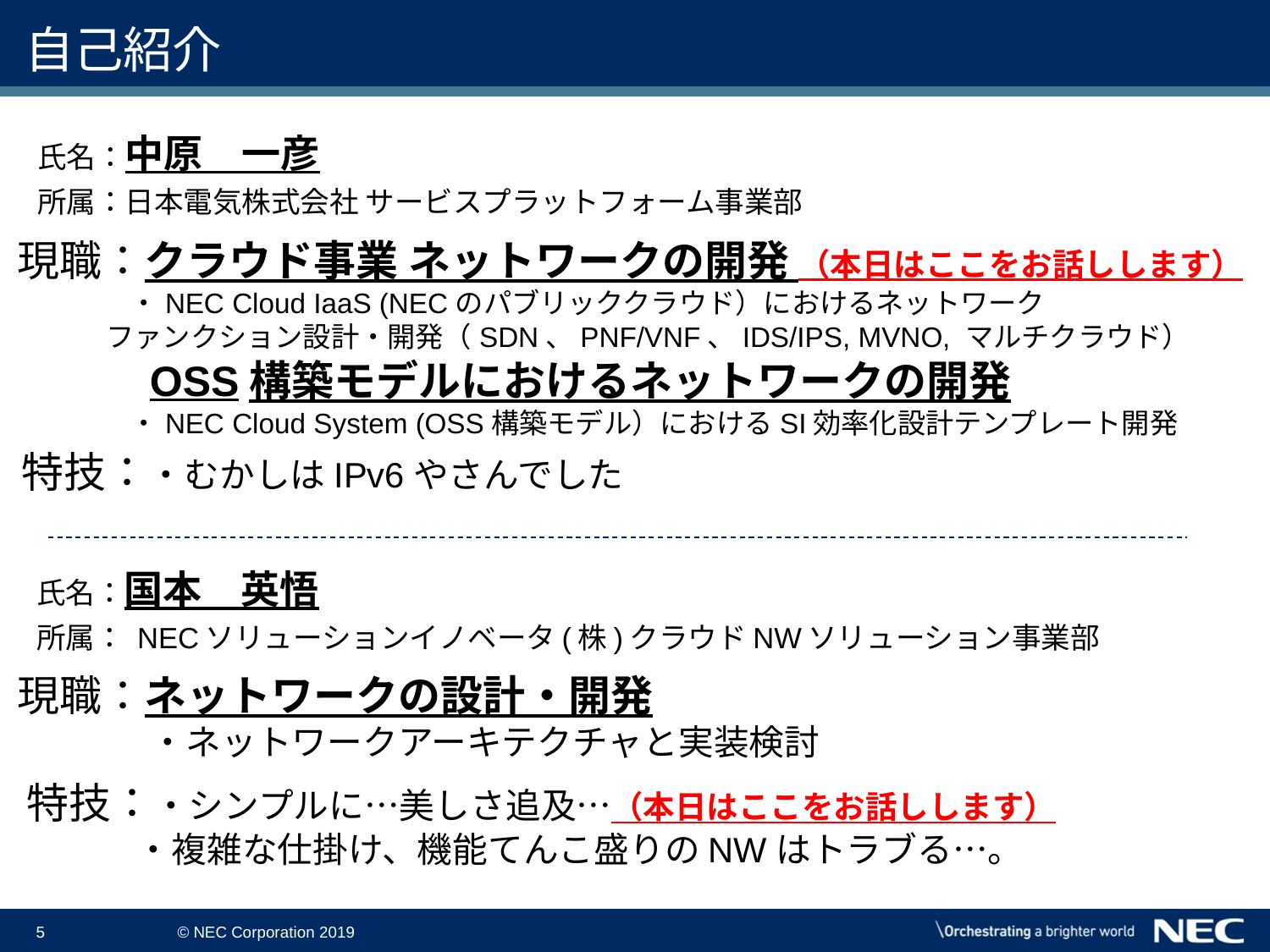

# 自己紹介
氏名：中原　一彦
所属：日本電気株式会社 サービスプラットフォーム事業部
現職：クラウド事業 ネットワークの開発 （本日はここをお話しします）
　　　　・NEC Cloud IaaS (NECのパブリッククラウド）におけるネットワーク
              ファンクション設計・開発（SDN、PNF/VNF、IDS/IPS, MVNO, マルチクラウド）
　　　　  OSS構築モデルにおけるネットワークの開発
　　　　・NEC Cloud System (OSS構築モデル）におけるSI効率化設計テンプレート開発
特技：・むかしはIPv6やさんでした
氏名：国本　英悟
所属： NECソリューションイノベータ(株)クラウドNWソリューション事業部
現職：ネットワークの設計・開発
　　　　・ネットワークアーキテクチャと実装検討
特技：・シンプルに…美しさ追及…（本日はここをお話しします）
　　     ・複雑な仕掛け、機能てんこ盛りのNWはトラブる…。